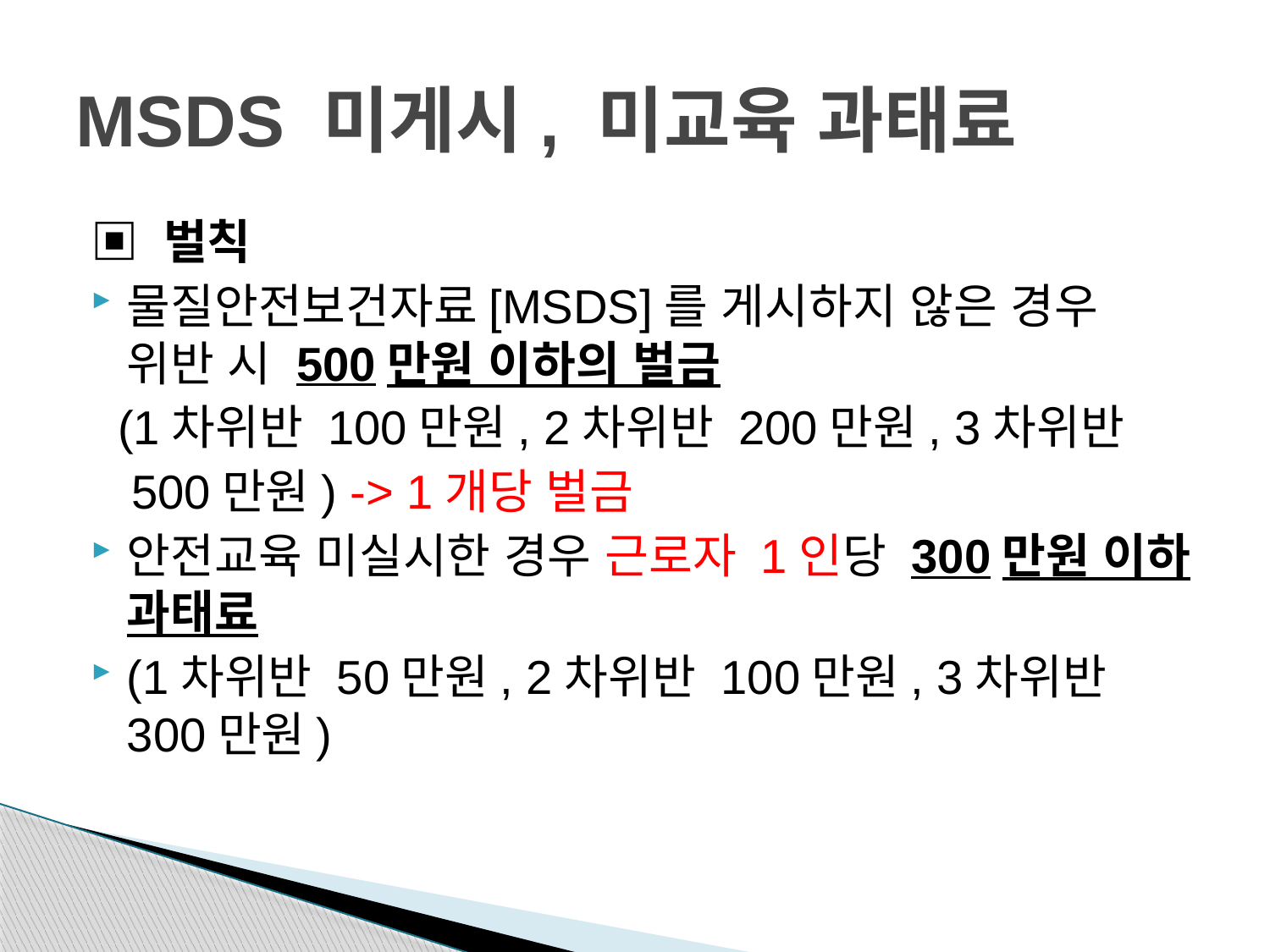

# MSDS 미게시, 미교육 과태료
▣ 벌칙
물질안전보건자료[MSDS]를 게시하지 않은 경우 위반 시 500만원 이하의 벌금
  (1차위반 100만원, 2차위반 200만원, 3차위반
   500만원) -> 1개당 벌금
안전교육 미실시한 경우 근로자 1인당 300만원 이하 과태료
(1차위반 50만원, 2차위반 100만원, 3차위반 300만원)